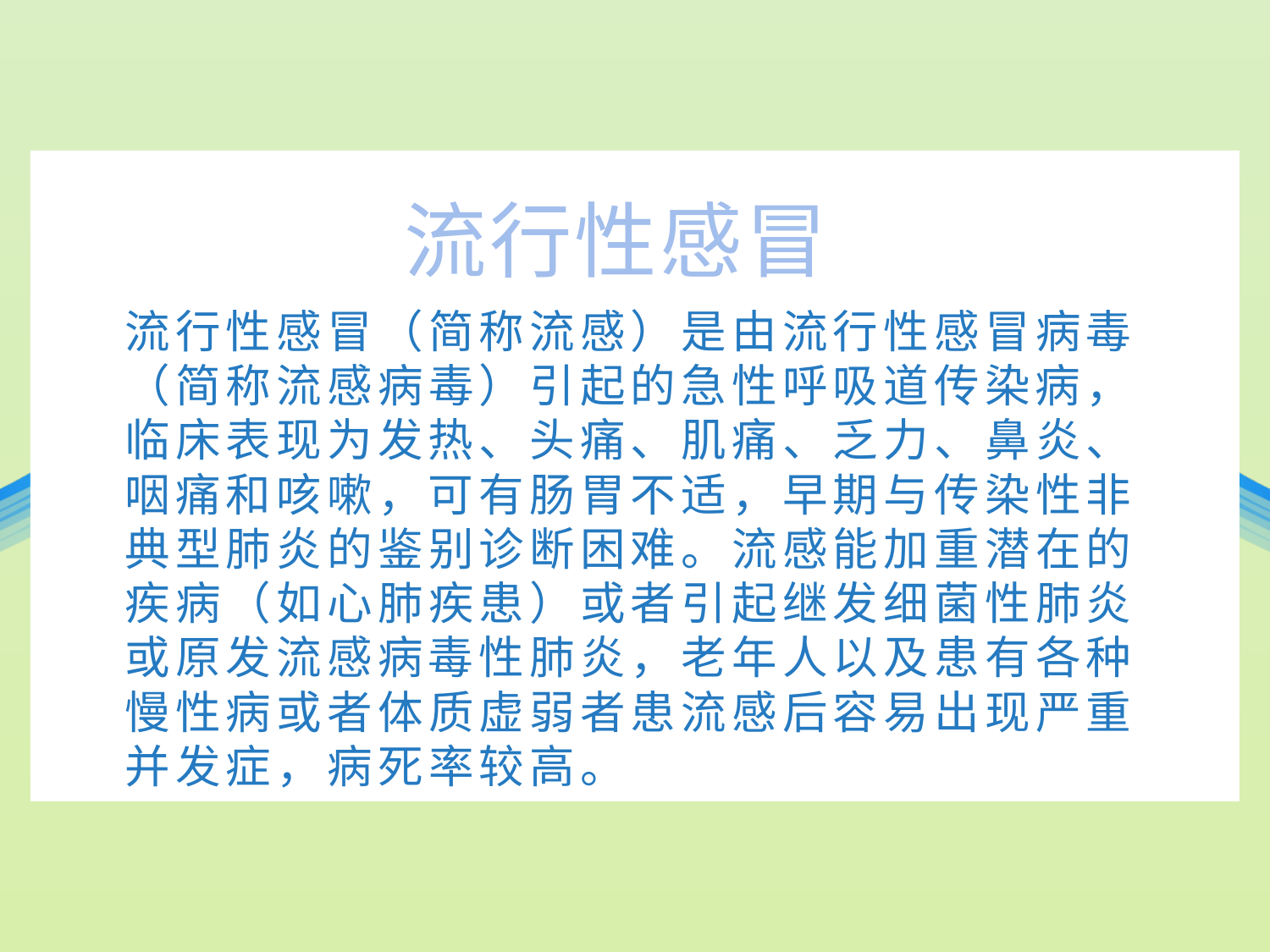

流行性感冒
流行性感冒（简称流感）是由流行性感冒病毒（简称流感病毒）引起的急性呼吸道传染病，临床表现为发热、头痛、肌痛、乏力、鼻炎、咽痛和咳嗽，可有肠胃不适，早期与传染性非典型肺炎的鉴别诊断困难。流感能加重潜在的疾病（如心肺疾患）或者引起继发细菌性肺炎或原发流感病毒性肺炎，老年人以及患有各种慢性病或者体质虚弱者患流感后容易出现严重并发症，病死率较高。